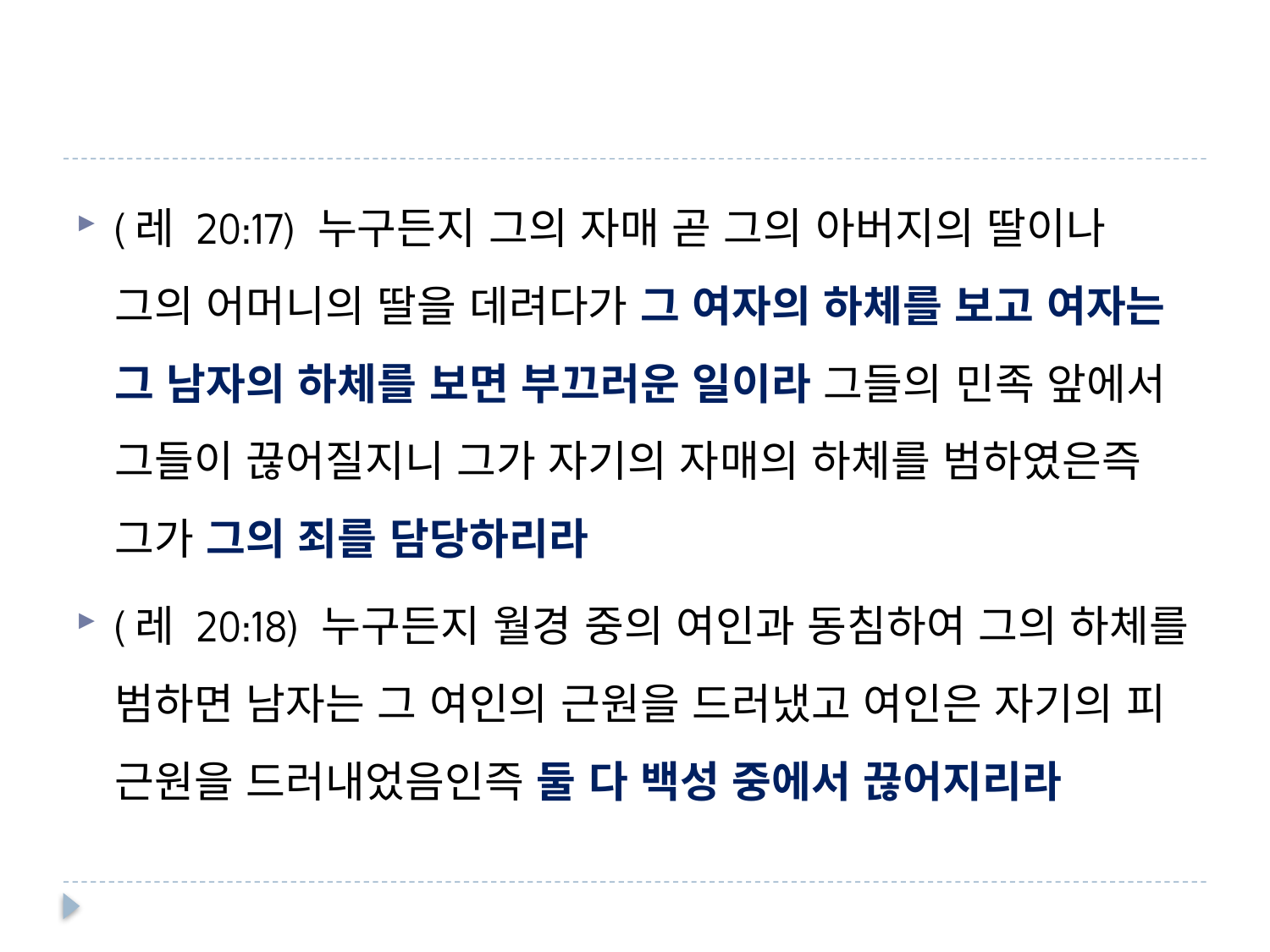

#
(레 20:17) 누구든지 그의 자매 곧 그의 아버지의 딸이나 그의 어머니의 딸을 데려다가 그 여자의 하체를 보고 여자는 그 남자의 하체를 보면 부끄러운 일이라 그들의 민족 앞에서 그들이 끊어질지니 그가 자기의 자매의 하체를 범하였은즉 그가 그의 죄를 담당하리라
(레 20:18) 누구든지 월경 중의 여인과 동침하여 그의 하체를 범하면 남자는 그 여인의 근원을 드러냈고 여인은 자기의 피 근원을 드러내었음인즉 둘 다 백성 중에서 끊어지리라